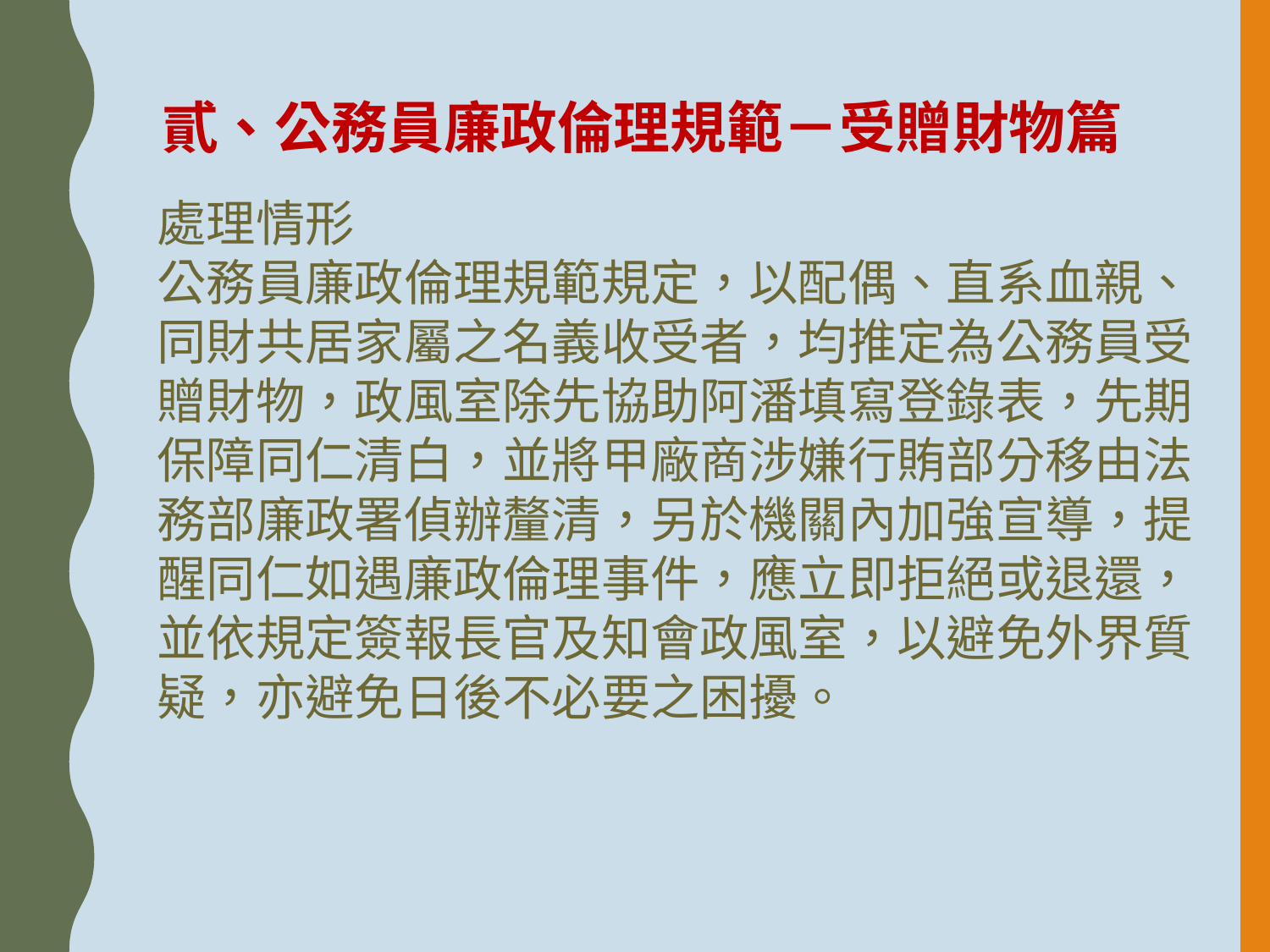

貳、公務員廉政倫理規範－受贈財物篇
處理情形
公務員廉政倫理規範規定，以配偶、直系血親、同財共居家屬之名義收受者，均推定為公務員受贈財物，政風室除先協助阿潘填寫登錄表，先期保障同仁清白，並將甲廠商涉嫌行賄部分移由法務部廉政署偵辦釐清，另於機關內加強宣導，提醒同仁如遇廉政倫理事件，應立即拒絕或退還，並依規定簽報長官及知會政風室，以避免外界質疑，亦避免日後不必要之困擾。